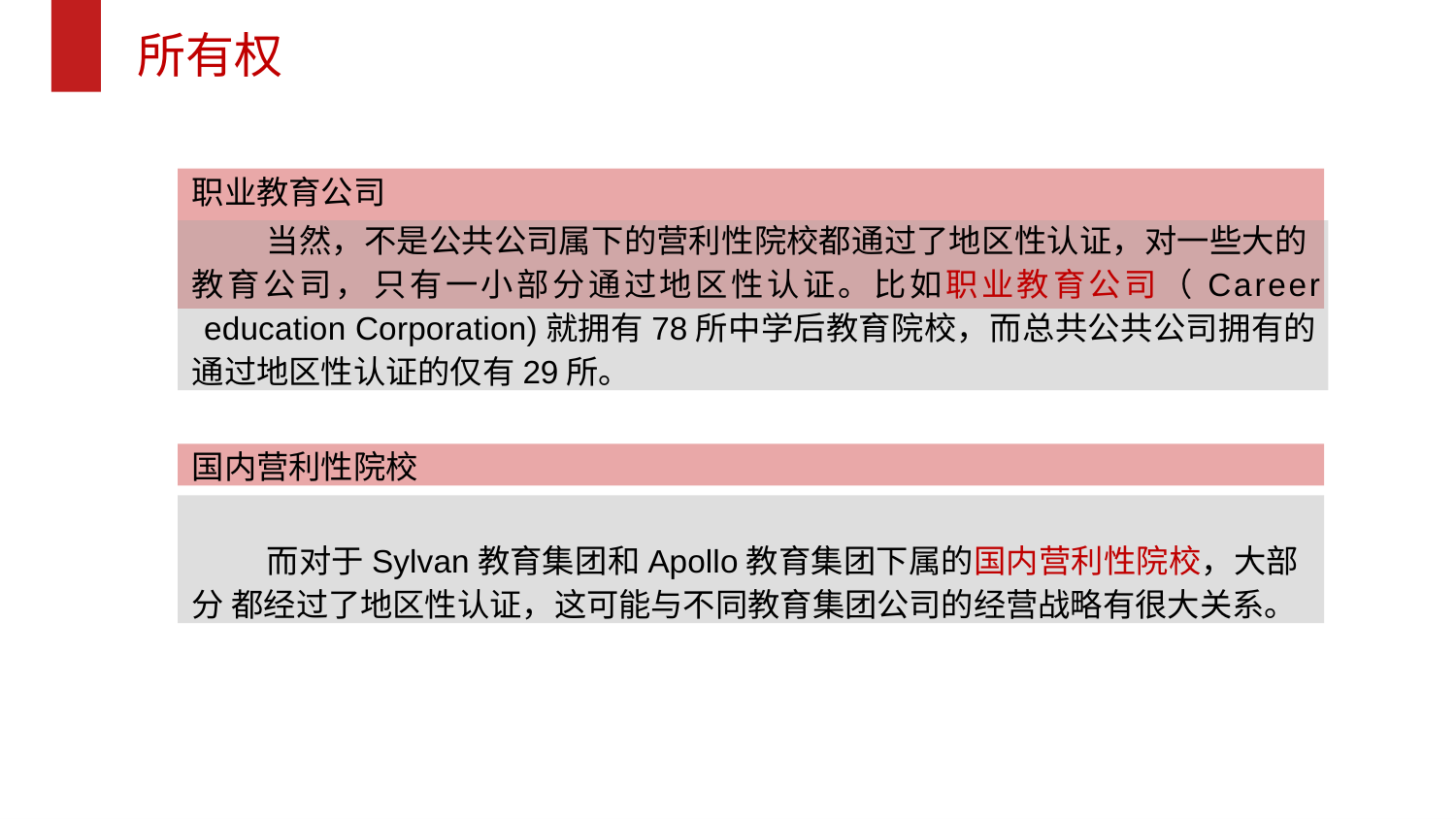

所有权
# 职业教育公司
当然，不是公共公司属下的营利性院校都通过了地区性认证，对一些大的
教育公司， 只有一小部分通过地区性认证。比如职业教育公司（ Career  education Corporation)就拥有78所中学后教育院校，而总共公共公司拥有的 通过地区性认证的仅有29所。
国内营利性院校

而对于Sylvan教育集团和Apollo教育集团下属的国内营利性院校，大部分 都经过了地区性认证，这可能与不同教育集团公司的经营战略有很大关系。